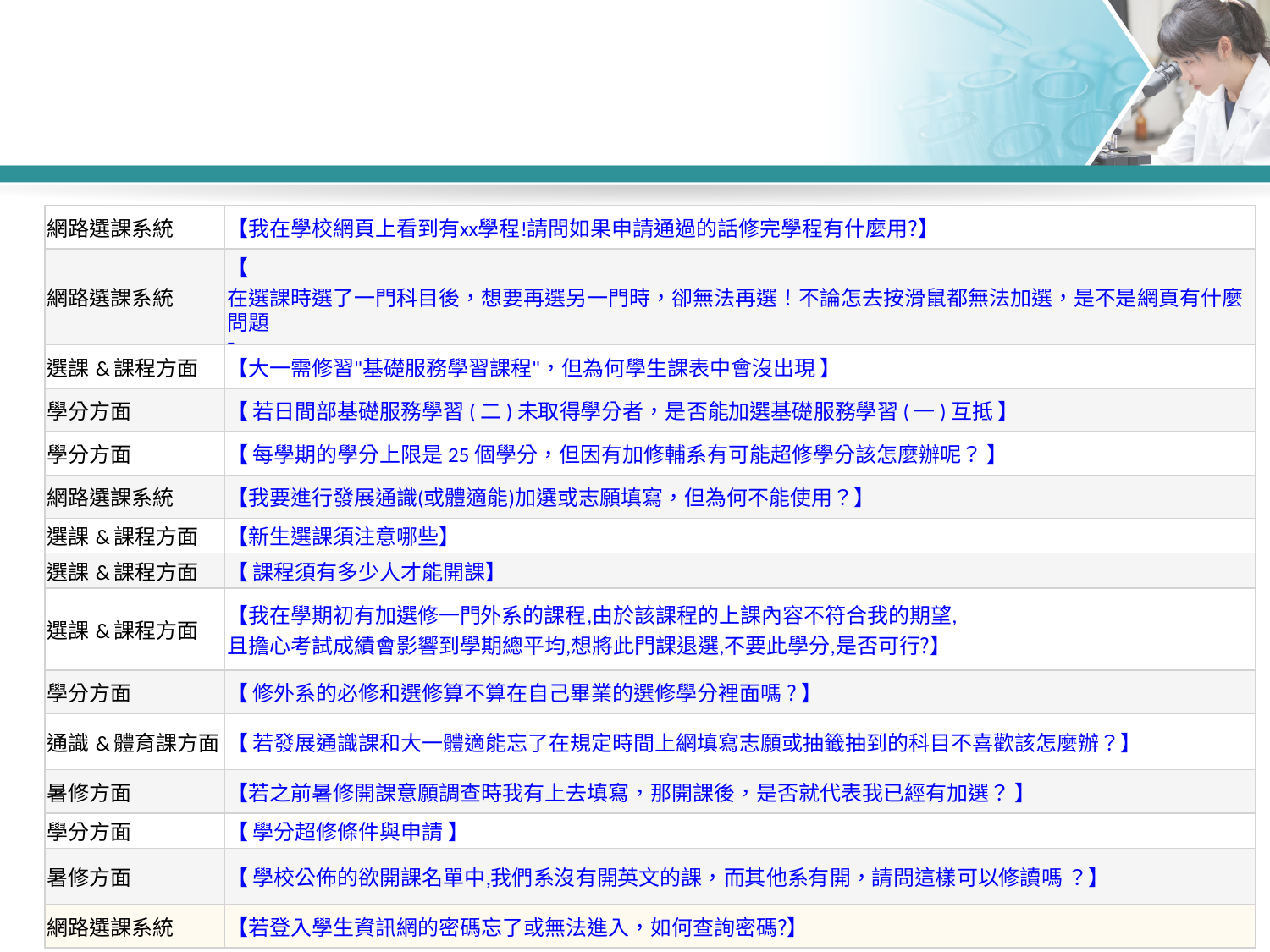

#
| 網路選課系統 | 【我在學校網頁上看到有xx學程!請問如果申請通過的話修完學程有什麼用?】 |
| --- | --- |
| 網路選課系統 | 【在選課時選了一門科目後，想要再選另一門時，卻無法再選！不論怎去按滑鼠都無法加選，是不是網頁有什麼問題】 |
| 選課&課程方面 | 【大一需修習"基礎服務學習課程"，但為何學生課表中會沒出現 】 |
| 學分方面 | 【 若日間部基礎服務學習 ( 二 ) 未取得學分者，是否能加選基礎服務學習 ( 一 ) 互抵 】 |
| 學分方面 | 【 每學期的學分上限是 25 個學分，但因有加修輔系有可能超修學分該怎麼辦呢？ 】 |
| 網路選課系統 | 【我要進行發展通識(或體適能)加選或志願填寫，但為何不能使用？】 |
| 選課&課程方面 | 【新生選課須注意哪些】 |
| 選課&課程方面 | 【 課程須有多少人才能開課】 |
| 選課&課程方面 | 【我在學期初有加選修一門外系的課程,由於該課程的上課內容不符合我的期望,且擔心考試成績會影響到學期總平均,想將此門課退選,不要此學分,是否可行?】 |
| 學分方面 | 【 修外系的必修和選修算不算在自己畢業的選修學分裡面嗎 ? 】 |
| 通識&體育課方面 | 【 若發展通識課和大一體適能忘了在規定時間上網填寫志願或抽籤抽到的科目不喜歡該怎麼辦？】 |
| 暑修方面 | 【若之前暑修開課意願調查時我有上去填寫，那開課後，是否就代表我已經有加選？ 】 |
| 學分方面 | 【 學分超修條件與申請 】 |
| 暑修方面 | 【 學校公佈的欲開課名單中,我們系沒有開英文的課，而其他系有開，請問這樣可以修讀嗎 ？】 |
| 網路選課系統 | 【若登入學生資訊網的密碼忘了或無法進入，如何查詢密碼?】 |